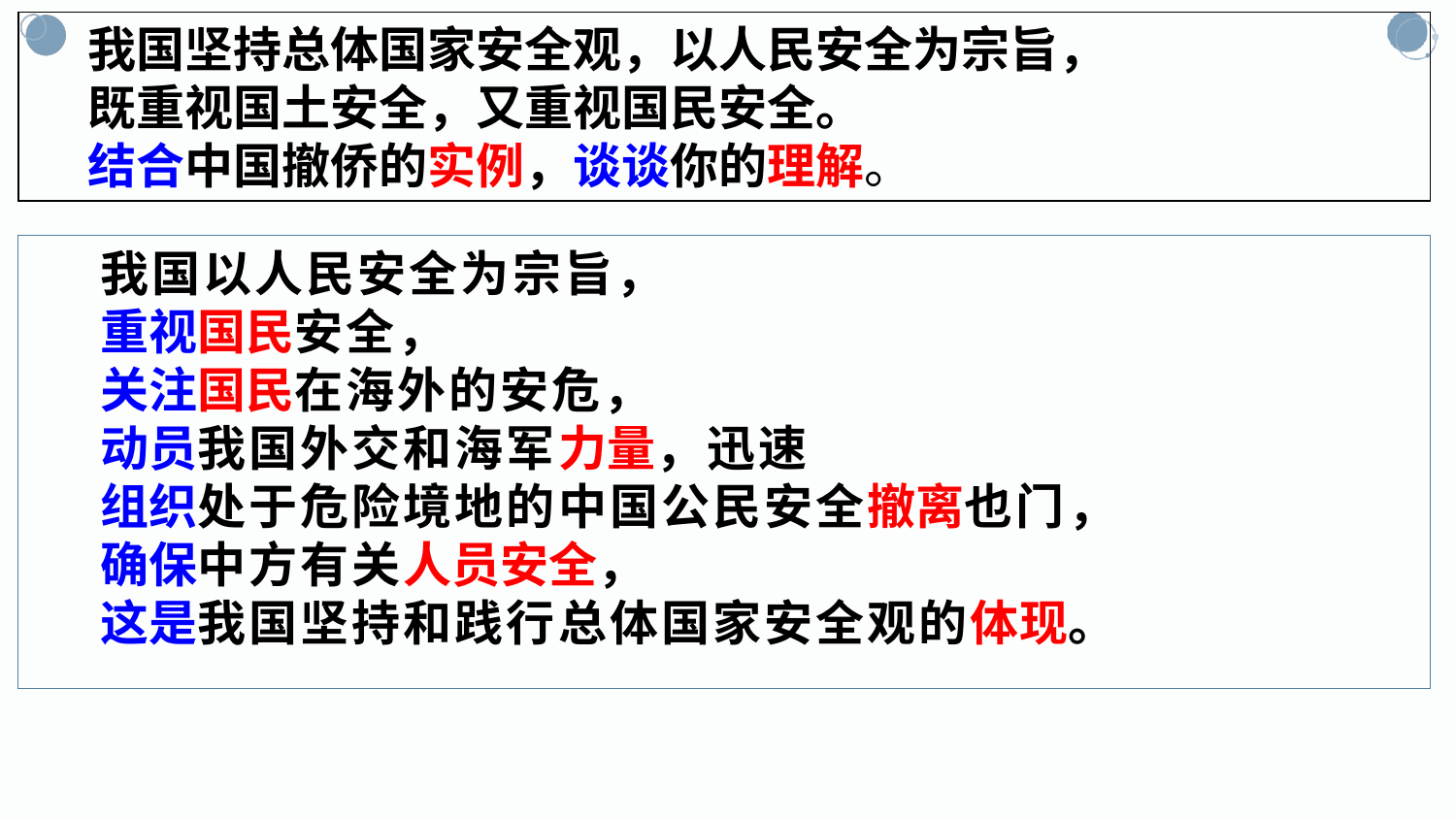

我国坚持总体国家安全观，以人民安全为宗旨，
    既重视国土安全，又重视国民安全。
    结合中国撤侨的实例，谈谈你的理解。
    我国以人民安全为宗旨，
    重视国民安全，
    关注国民在海外的安危，
    动员我国外交和海军力量，迅速
    组织处于危险境地的中国公民安全撤离也门，
    确保中方有关人员安全，
    这是我国坚持和践行总体国家安全观的体现。